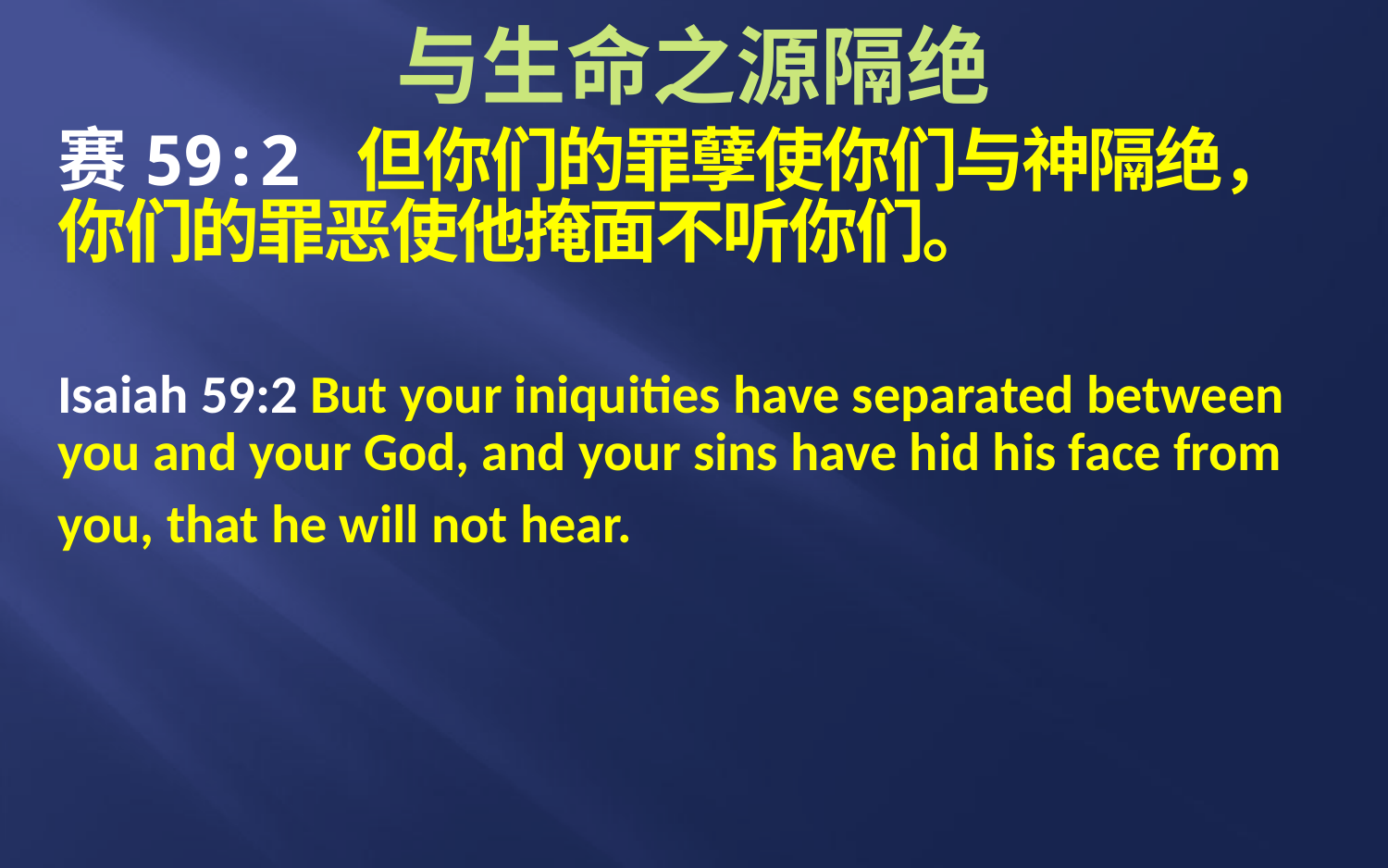

# 与生命之源隔绝
赛59:2 但你们的罪孽使你们与神隔绝，你们的罪恶使他掩面不听你们。

Isaiah 59:2 But your iniquities have separated between you and your God, and your sins have hid his face from you, that he will not hear.